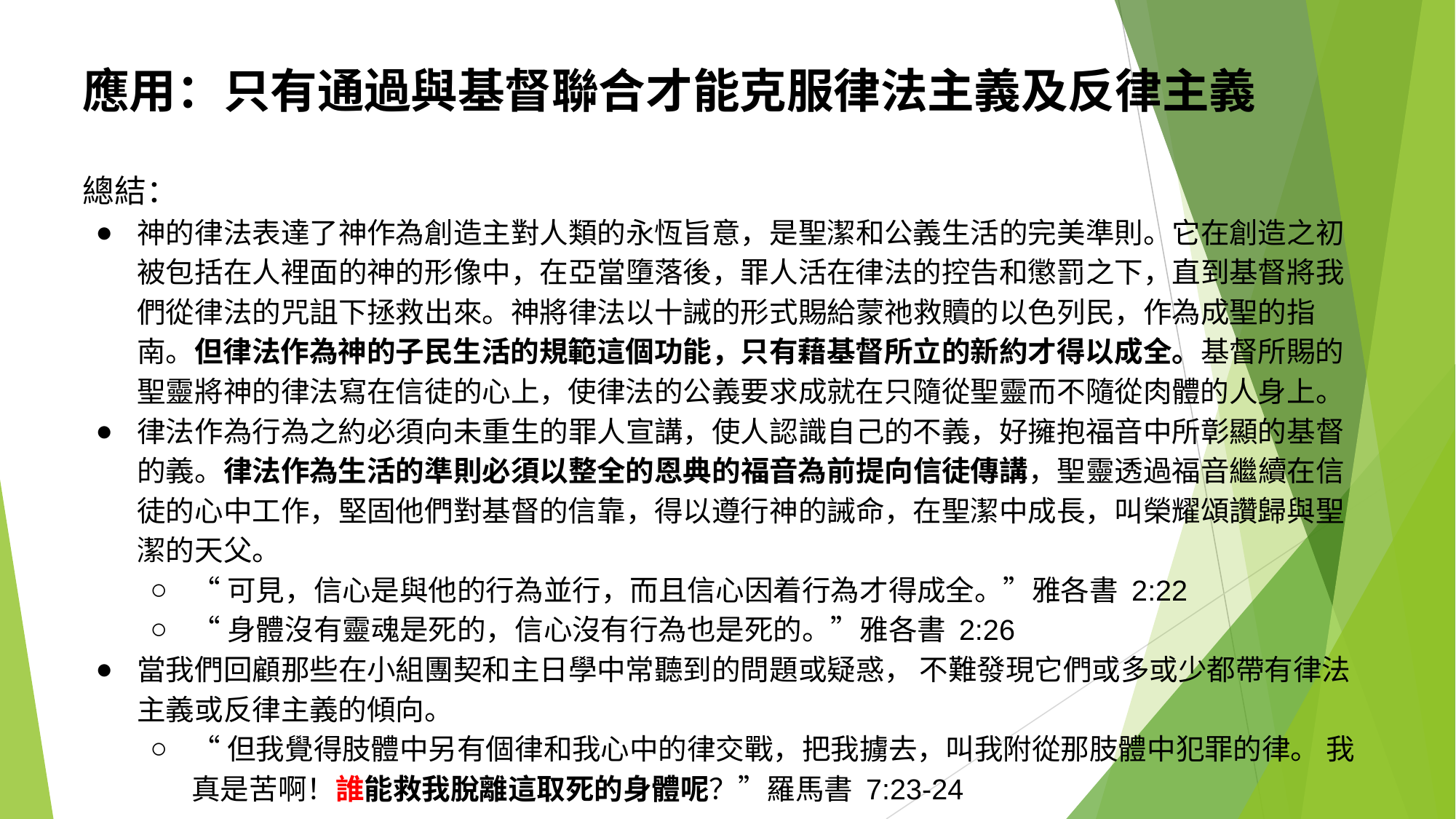

應用：只有通過與基督聯合才能克服律法主義及反律主義
總結：
神的律法表達了神作為創造主對人類的永恆旨意，是聖潔和公義生活的完美準則。它在創造之初被包括在人裡面的神的形像中，在亞當墮落後，罪人活在律法的控告和懲罰之下，直到基督將我們從律法的咒詛下拯救出來。神將律法以十誡的形式賜給蒙祂救贖的以色列民，作為成聖的指南。但律法作為神的子民生活的規範這個功能，只有藉基督所立的新約才得以成全。基督所賜的聖靈將神的律法寫在信徒的心上，使律法的公義要求成就在只隨從聖靈而不隨從肉體的人身上。
律法作為行為之約必須向未重生的罪人宣講，使人認識自己的不義，好擁抱福音中所彰顯的基督的義。律法作為生活的準則必須以整全的恩典的福音為前提向信徒傳講，聖靈透過福音繼續在信徒的心中工作，堅固他們對基督的信靠，得以遵行神的誡命，在聖潔中成長，叫榮耀頌讚歸與聖潔的天父。
“可見，信心是與他的行為並行，而且信心因着行為才得成全。”‭‭雅各書‬ ‭2‬:‭22‬ ‭
“身體沒有靈魂是死的，信心沒有行為也是死的。”雅各書‬ ‭2‬:‭26‬
當我們回顧那些在小組團契和主日學中常聽到的問題或疑惑， 不難發現它們或多或少都帶有律法主義或反律主義的傾向。
“但我覺得肢體中另有個律和我心中的律交戰，把我擄去，叫我附從那肢體中犯罪的律。 我真是苦啊！誰能救我脫離這取死的身體呢？”羅馬書‬ ‭7‬:‭23‬-‭24‬

‭